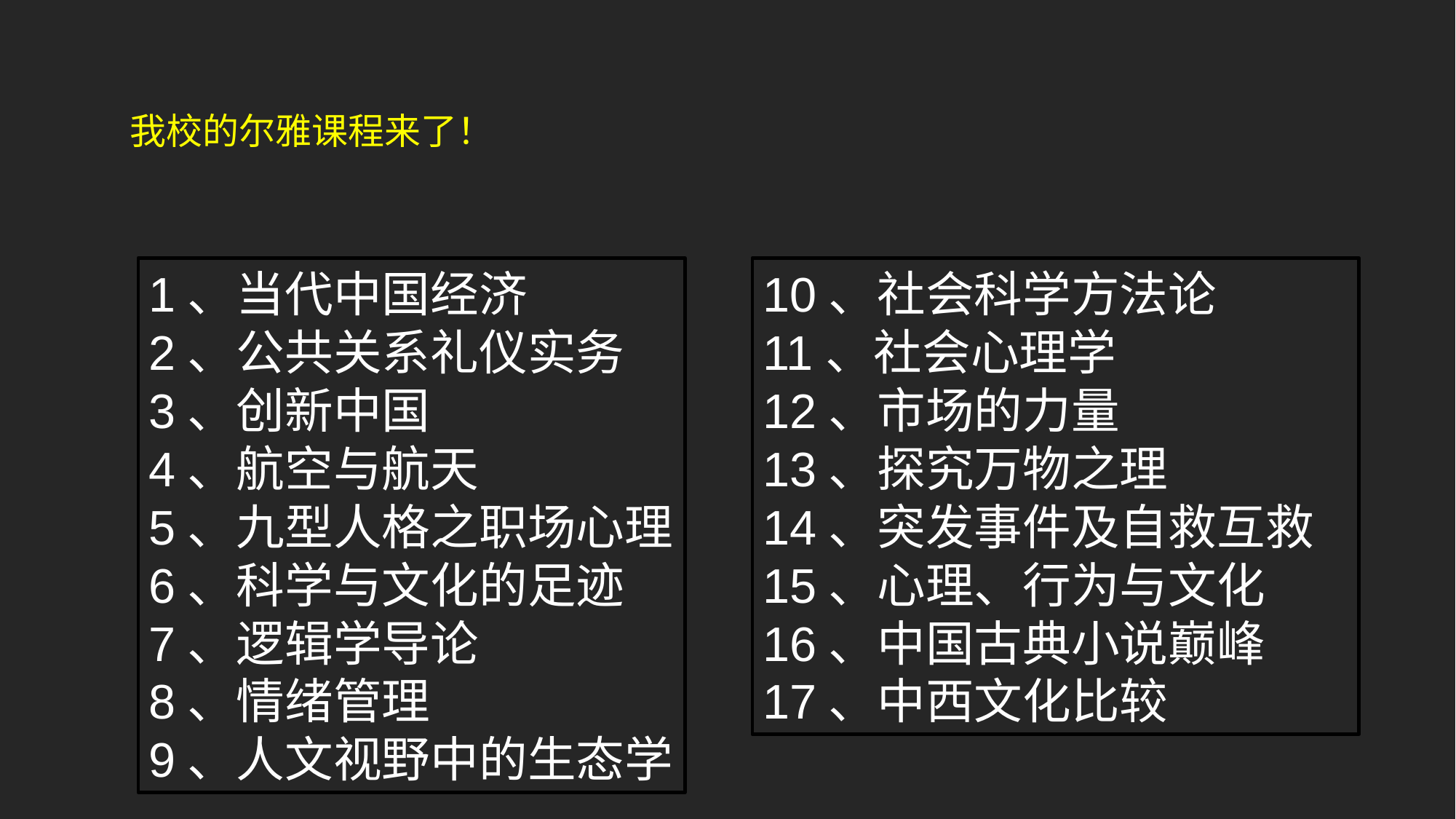

我校的尔雅课程来了！
1、当代中国经济
2、公共关系礼仪实务
3、创新中国
4、航空与航天
5、九型人格之职场心理
6、科学与文化的足迹
7、逻辑学导论
8、情绪管理
9、人文视野中的生态学
10、社会科学方法论
11、社会心理学
12、市场的力量
13、探究万物之理
14、突发事件及自救互救
15、心理、行为与文化
16、中国古典小说巅峰
17、中西文化比较